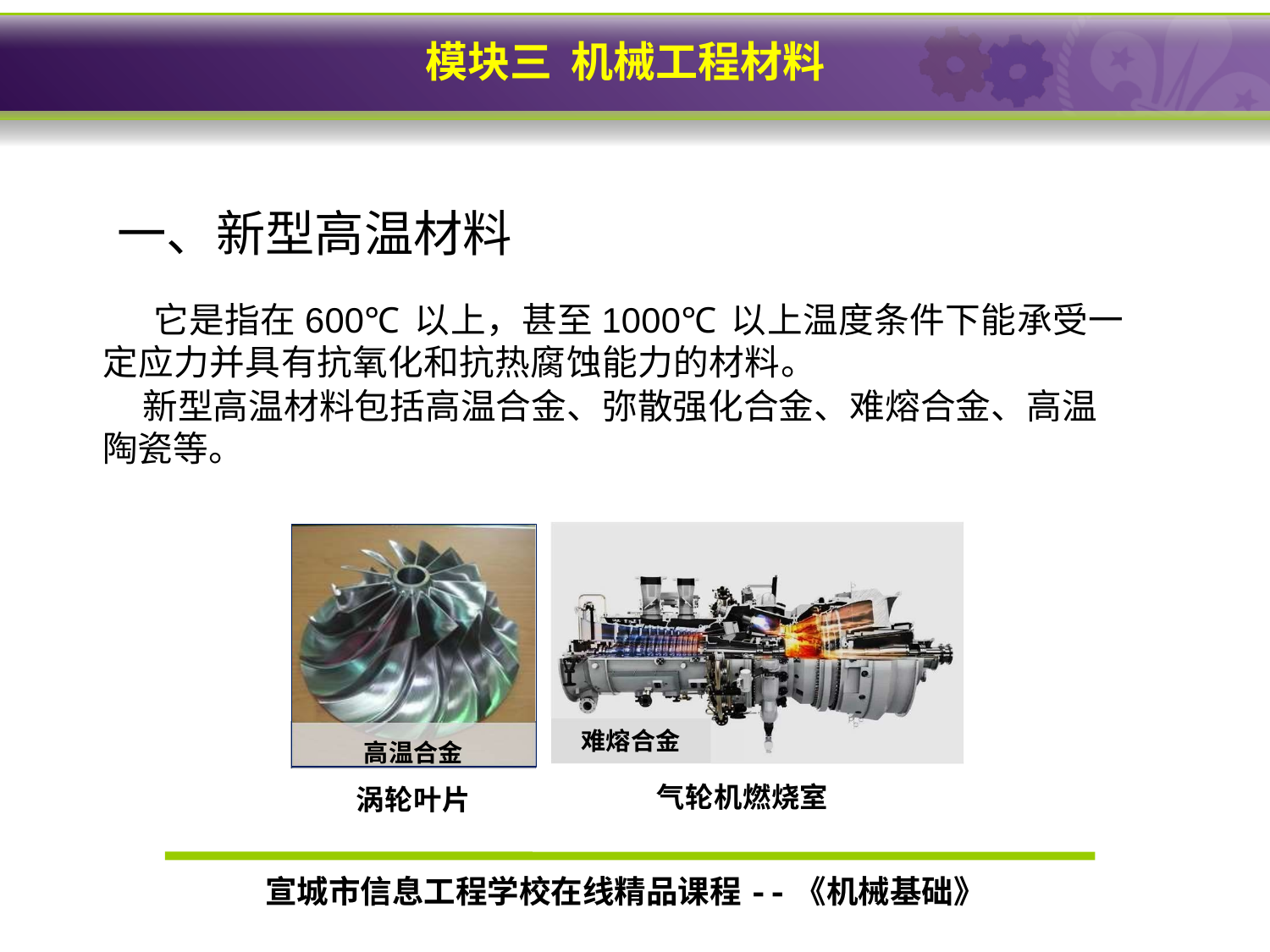

一、新型高温材料
料  它是指在600℃以上，甚至1000℃以上温度条件下能承受一定应力并具有抗氧化和抗热腐蚀能力的材料。
    新型高温材料包括高温合金、弥散强化合金、难熔合金、高温陶瓷等。

高温合金

难熔合金
气轮机燃烧室
涡轮叶片